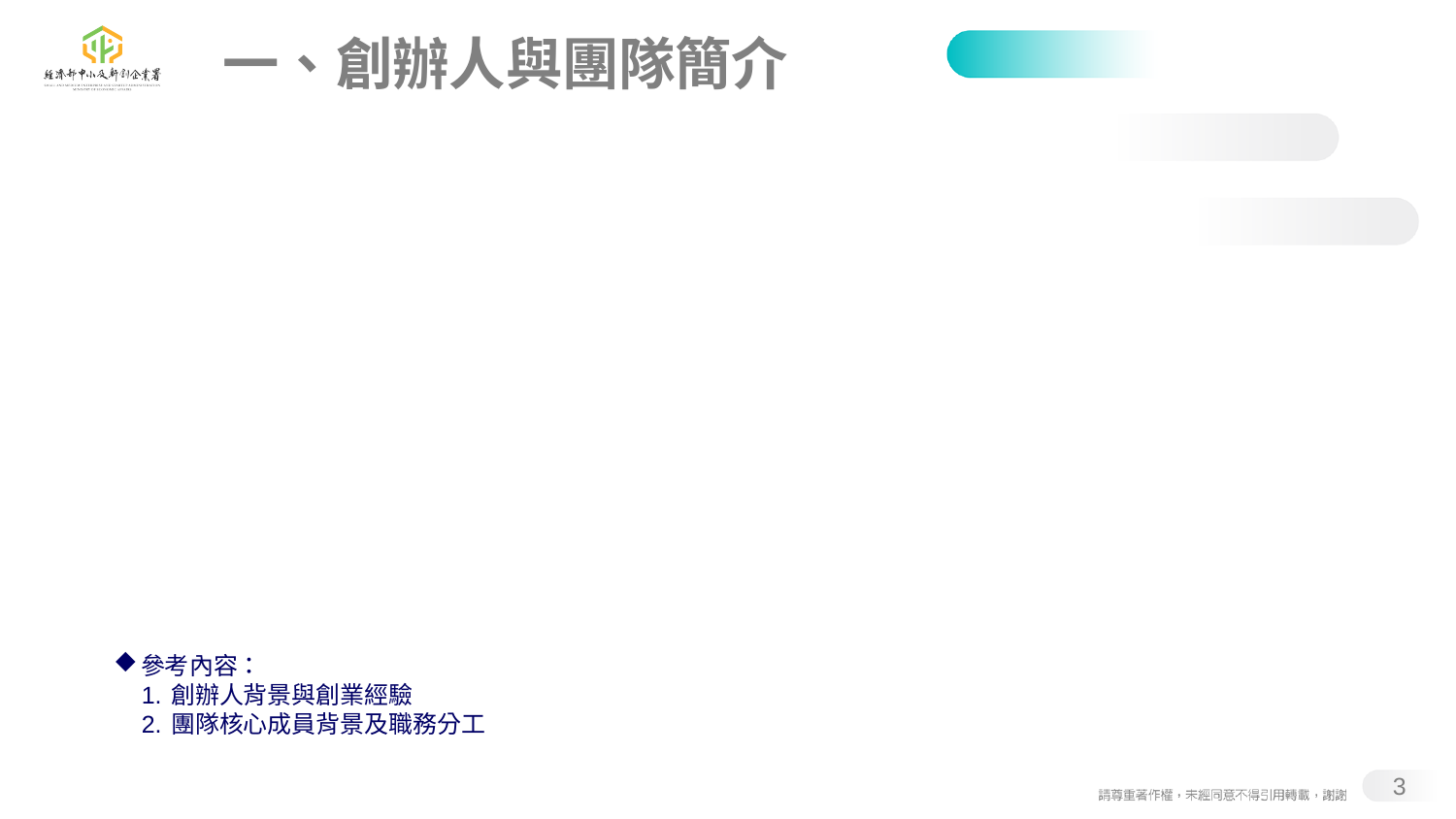

# 一、創辦人與團隊簡介

參考內容：
創辦人背景與創業經驗
團隊核心成員背景及職務分工
3